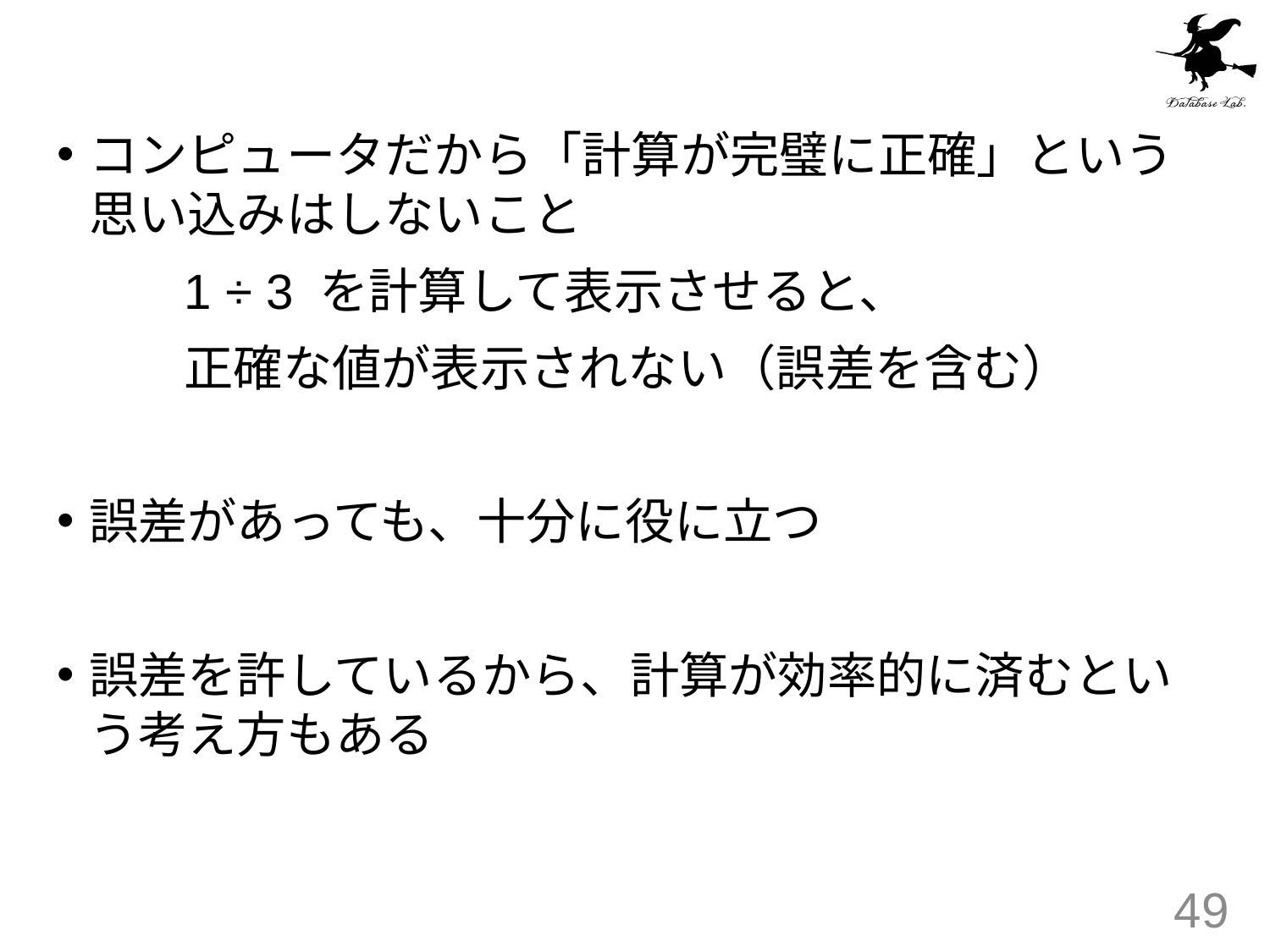

#
コンピュータだから「計算が完璧に正確」という思い込みはしないこと
      	1 ÷ 3 を計算して表示させると、
　	正確な値が表示されない（誤差を含む）

誤差があっても、十分に役に立つ

誤差を許しているから、計算が効率的に済むという考え方もある
49